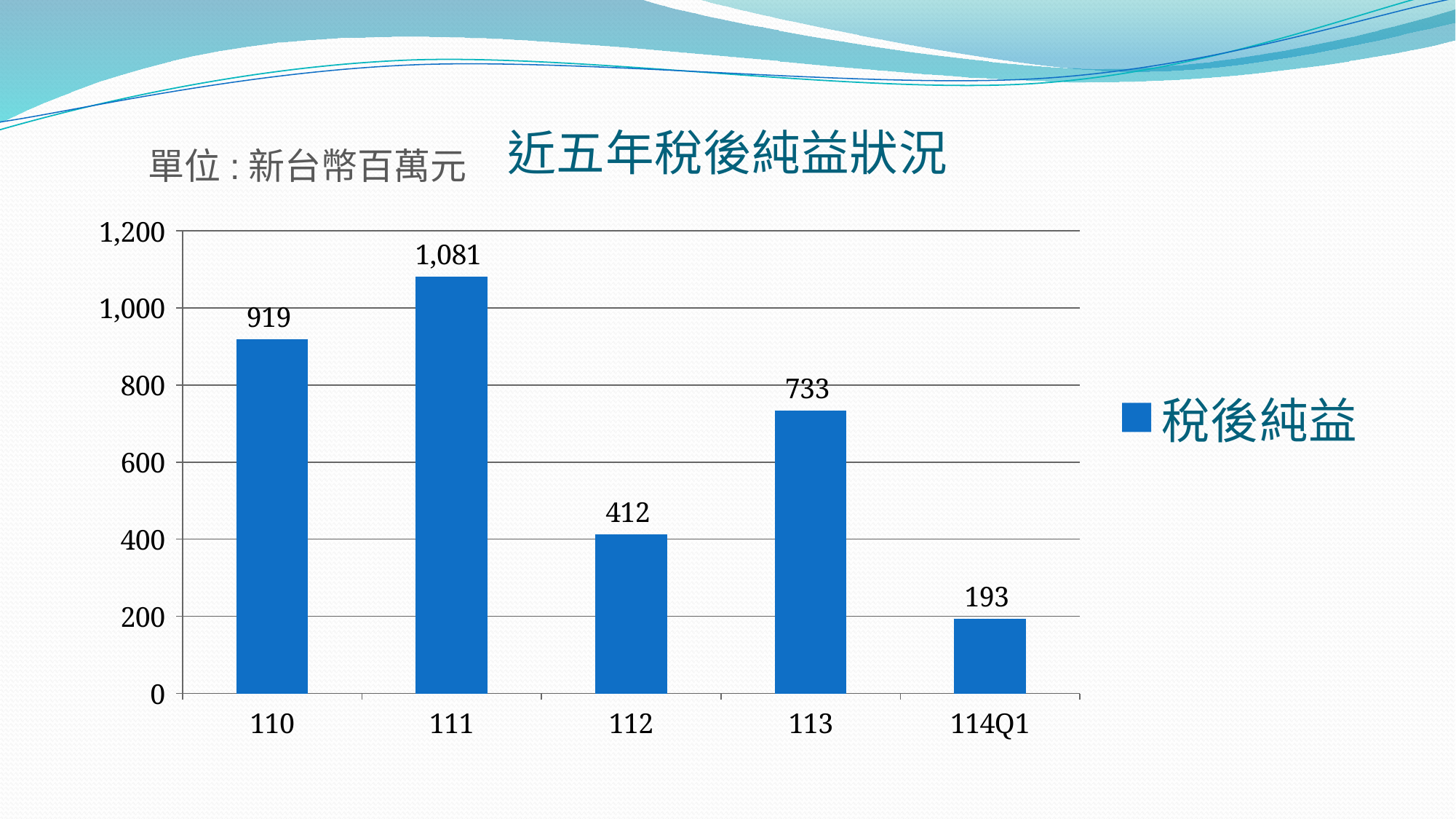

### Chart: 近五年稅後純益狀況

| Category | 稅後純益 |
|---|---|
| 110 | 919.0 |
| 111 | 1081.0 |
| 112 | 412.0 |
| 113 | 733.0 |
| 114Q1 | 193.0 |
單位:新台幣百萬元